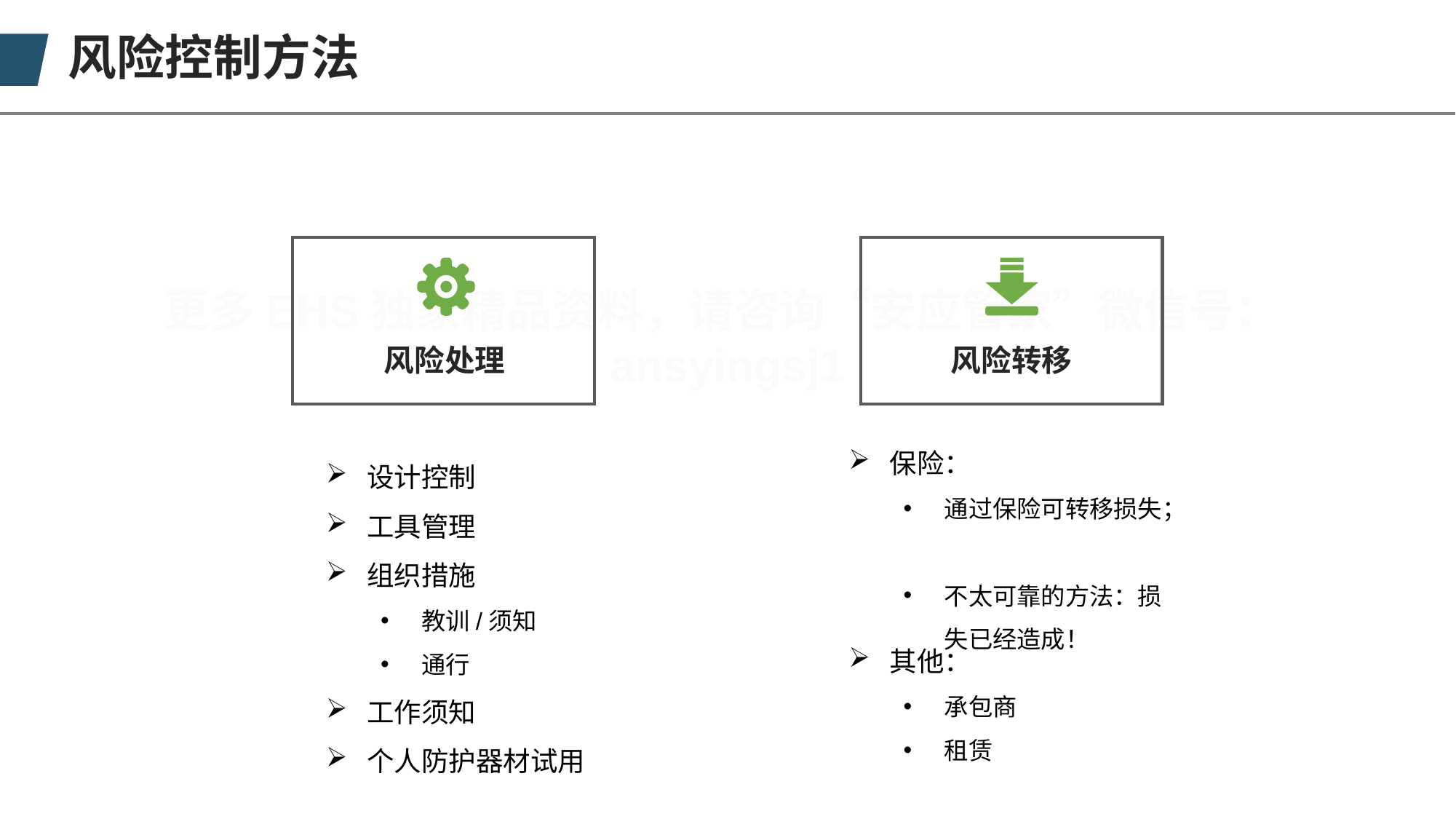

风险控制方法

风险处理
风险转移
保险：
通过保险可转移损失；
不太可靠的方法：损失已经造成！
设计控制
工具管理
组织措施
教训/须知
通行
工作须知
个人防护器材试用
其他：
承包商
租赁